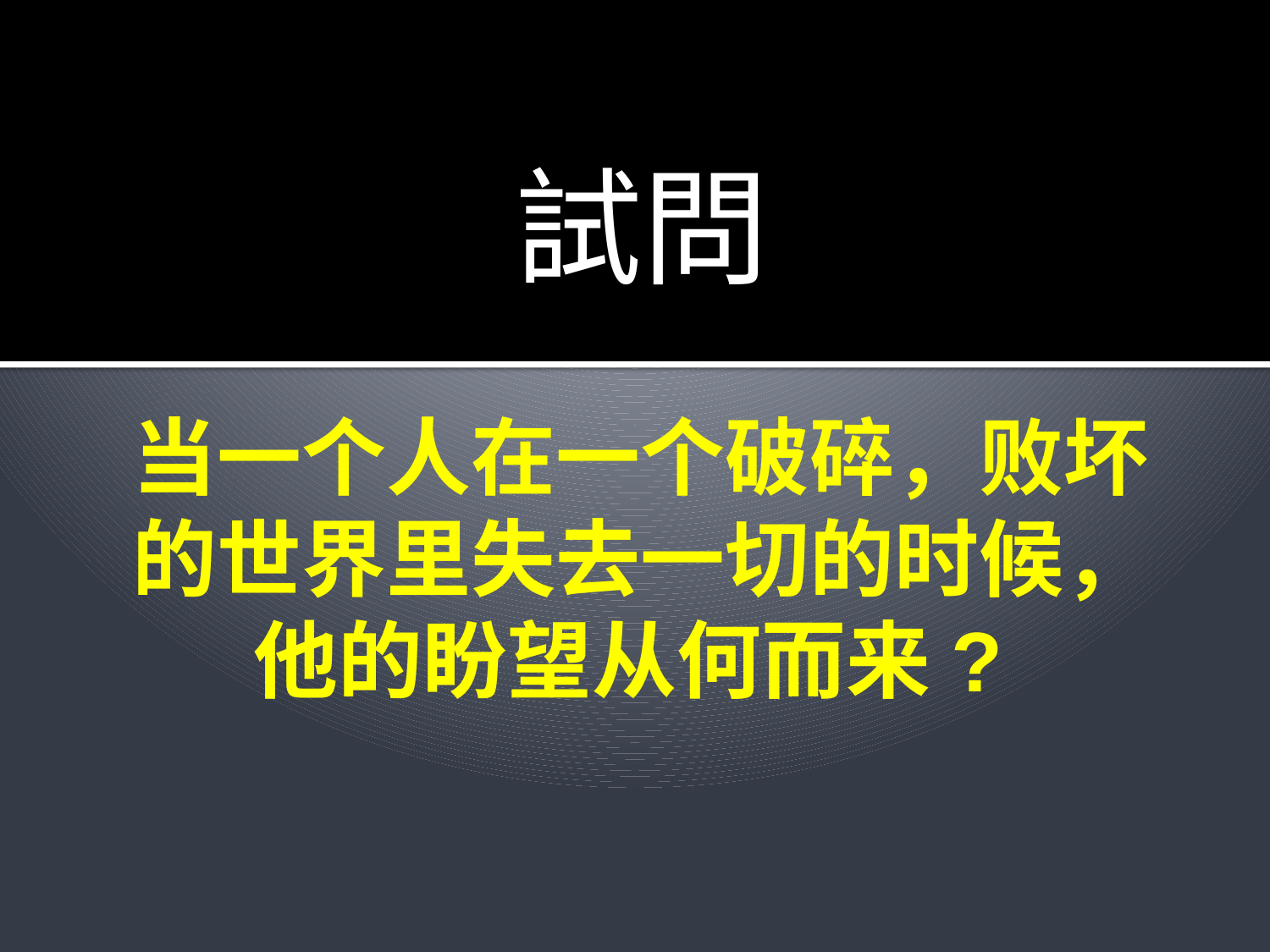

試問
# 当一个人在一个破碎，败坏的世界里失去一切的时候，他的盼望从何而来?